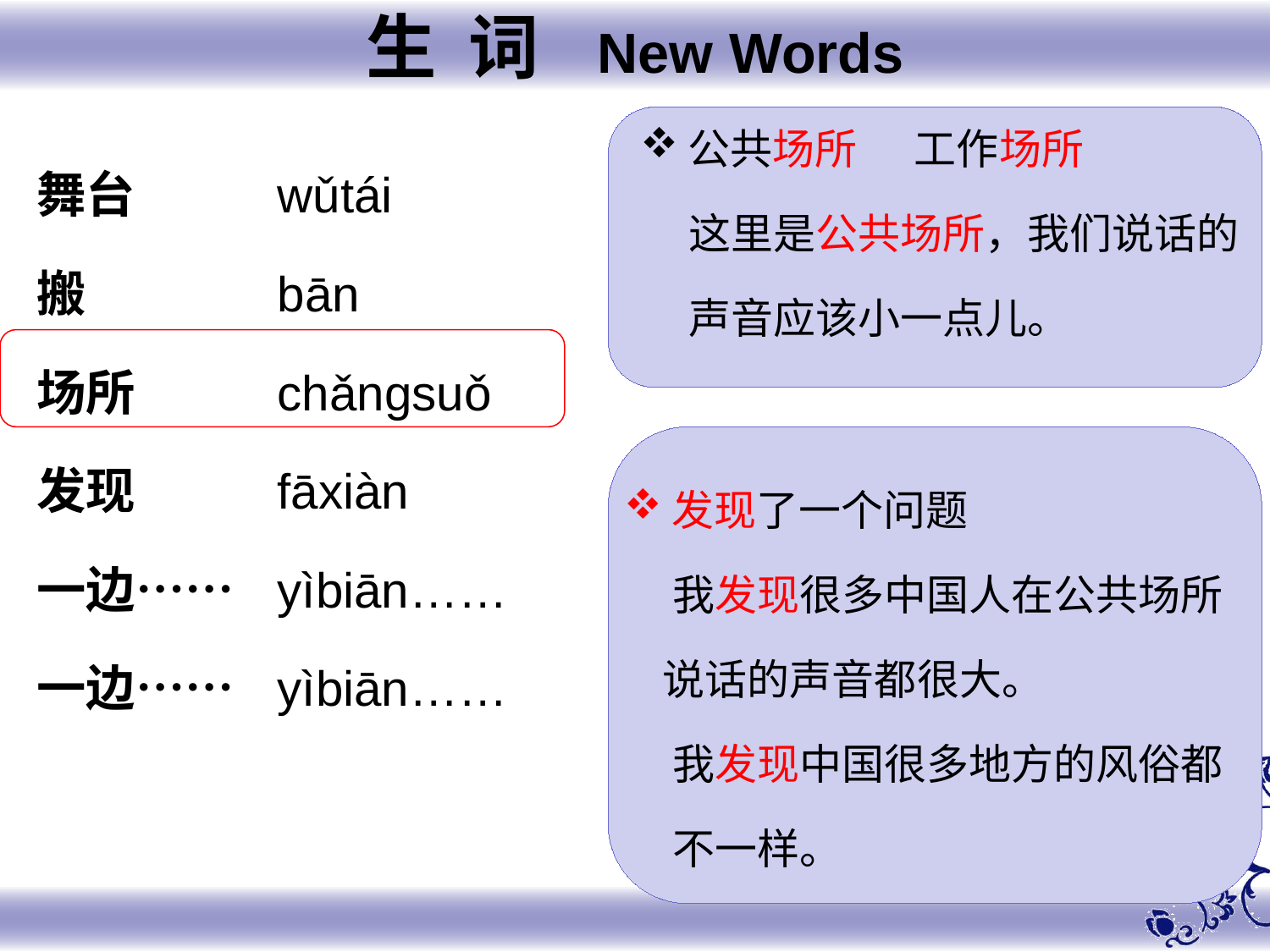

生  词   New Words
公共场所      工作场所
    这里是公共场所，我们说话的
    声音应该小一点儿。

wǔtái
bān
chǎngsuǒ
fāxiàn
yìbiān……
yìbiān……

舞台
搬
场所
发现
一边……
一边……

发现了一个问题
    我发现很多中国人在公共场所
   说话的声音都很大。
    我发现中国很多地方的风俗都
    不一样。